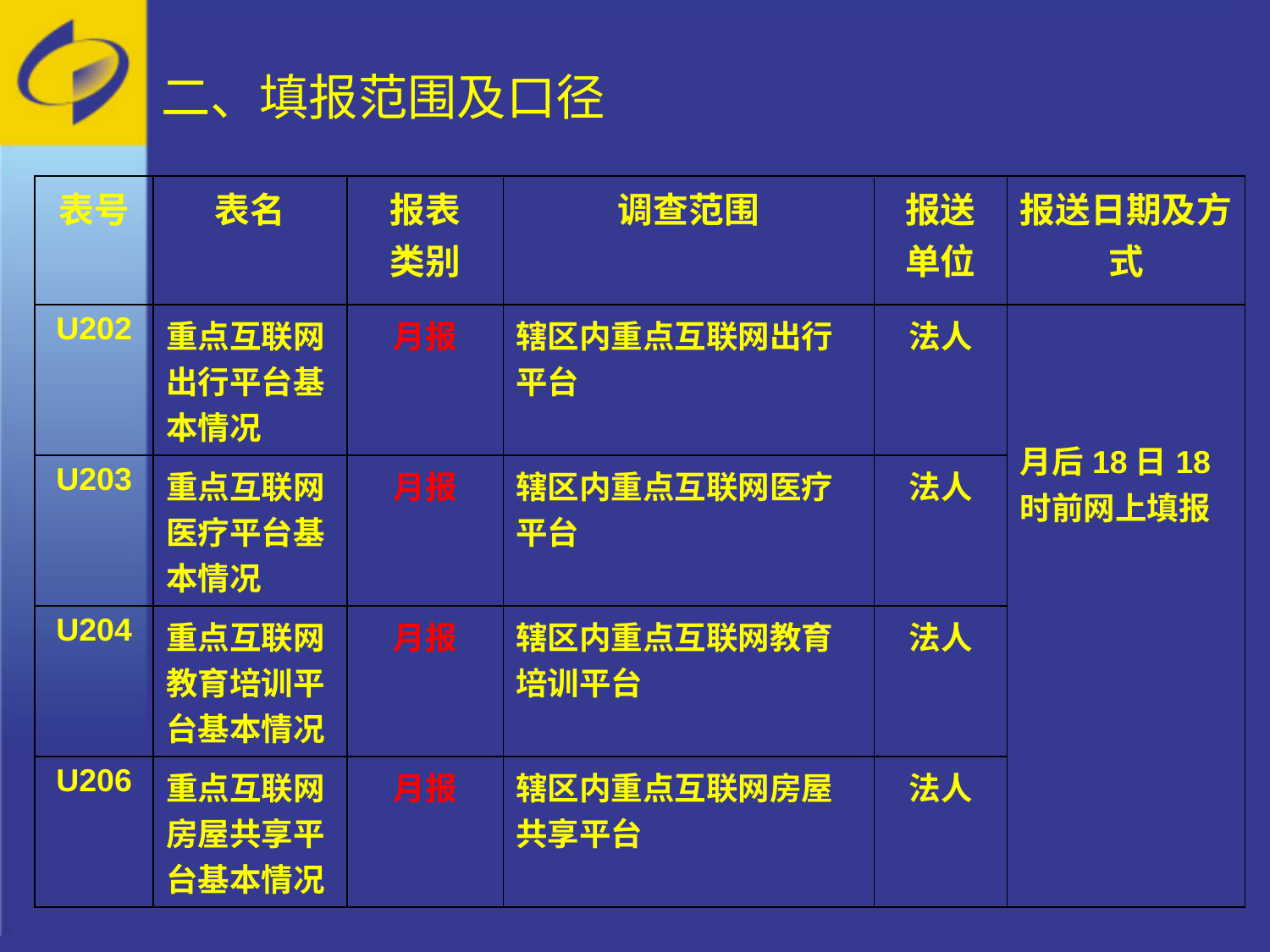

二、填报范围及口径
| 表号 | 表名 | 报表 类别 | 调查范围 | 报送 单位 | 报送日期及方式 |
| --- | --- | --- | --- | --- | --- |
| U202 | 重点互联网出行平台基本情况 | 月报 | 辖区内重点互联网出行平台 | 法人 | 月后18日18时前网上填报 |
| U203 | 重点互联网医疗平台基本情况 | 月报 | 辖区内重点互联网医疗平台 | 法人 |  |
| U204 | 重点互联网教育培训平台基本情况 | 月报 | 辖区内重点互联网教育培训平台 | 法人 |  |
| U206 | 重点互联网房屋共享平台基本情况 | 月报 | 辖区内重点互联网房屋共享平台 | 法人 |  |